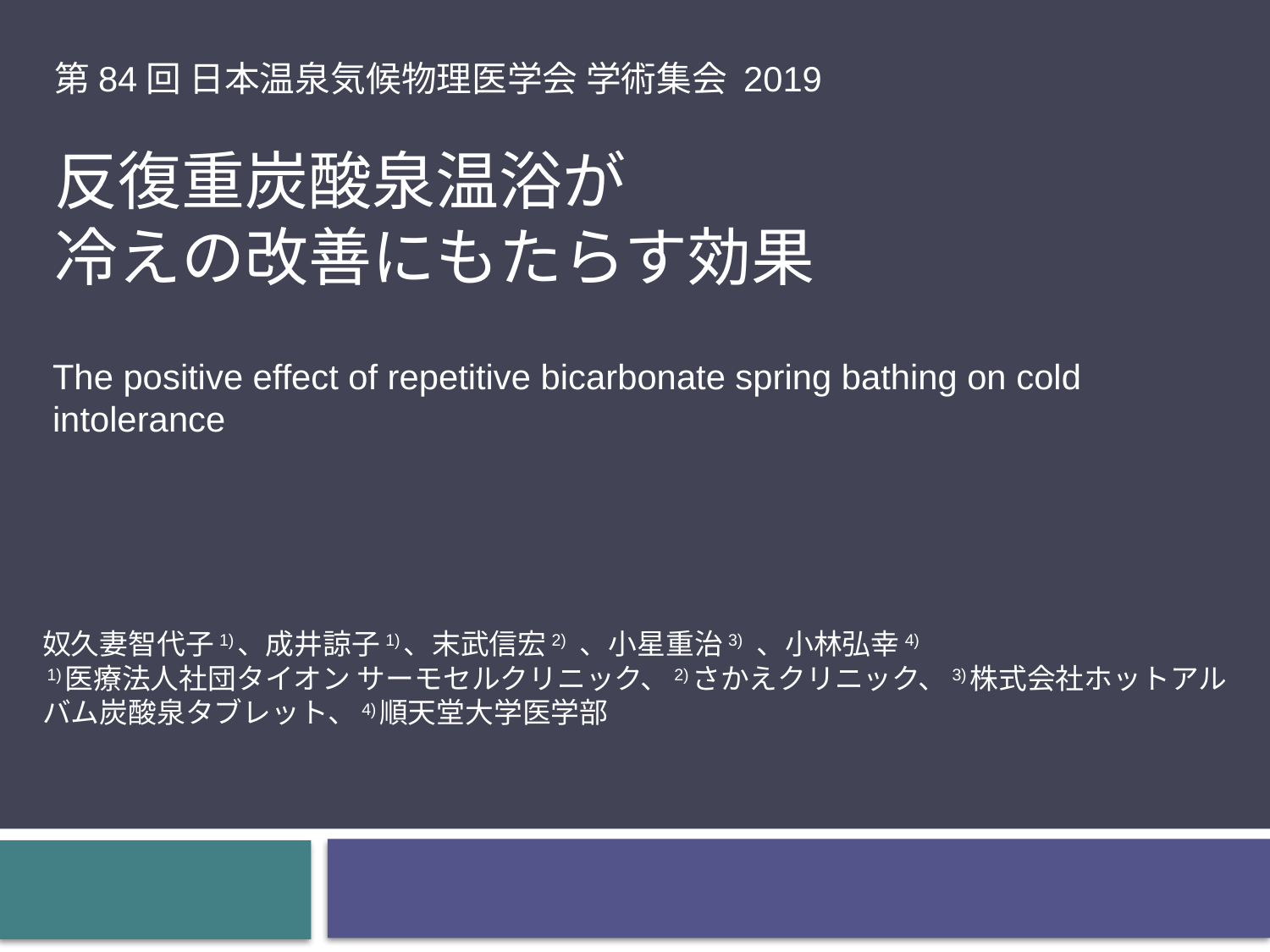

第84回 日本温泉気候物理医学会 学術集会 2019

反復重炭酸泉温浴が
冷えの改善にもたらす効果
The positive effect of repetitive bicarbonate spring bathing on cold intolerance
# 奴久妻智代子1)、成井諒子1)、末武信宏2) 、小星重治3) 、小林弘幸4) 1)医療法人社団タイオン サーモセルクリニック、2)さかえクリニック、3)株式会社ホットアルバム炭酸泉タブレット、4)順天堂大学医学部